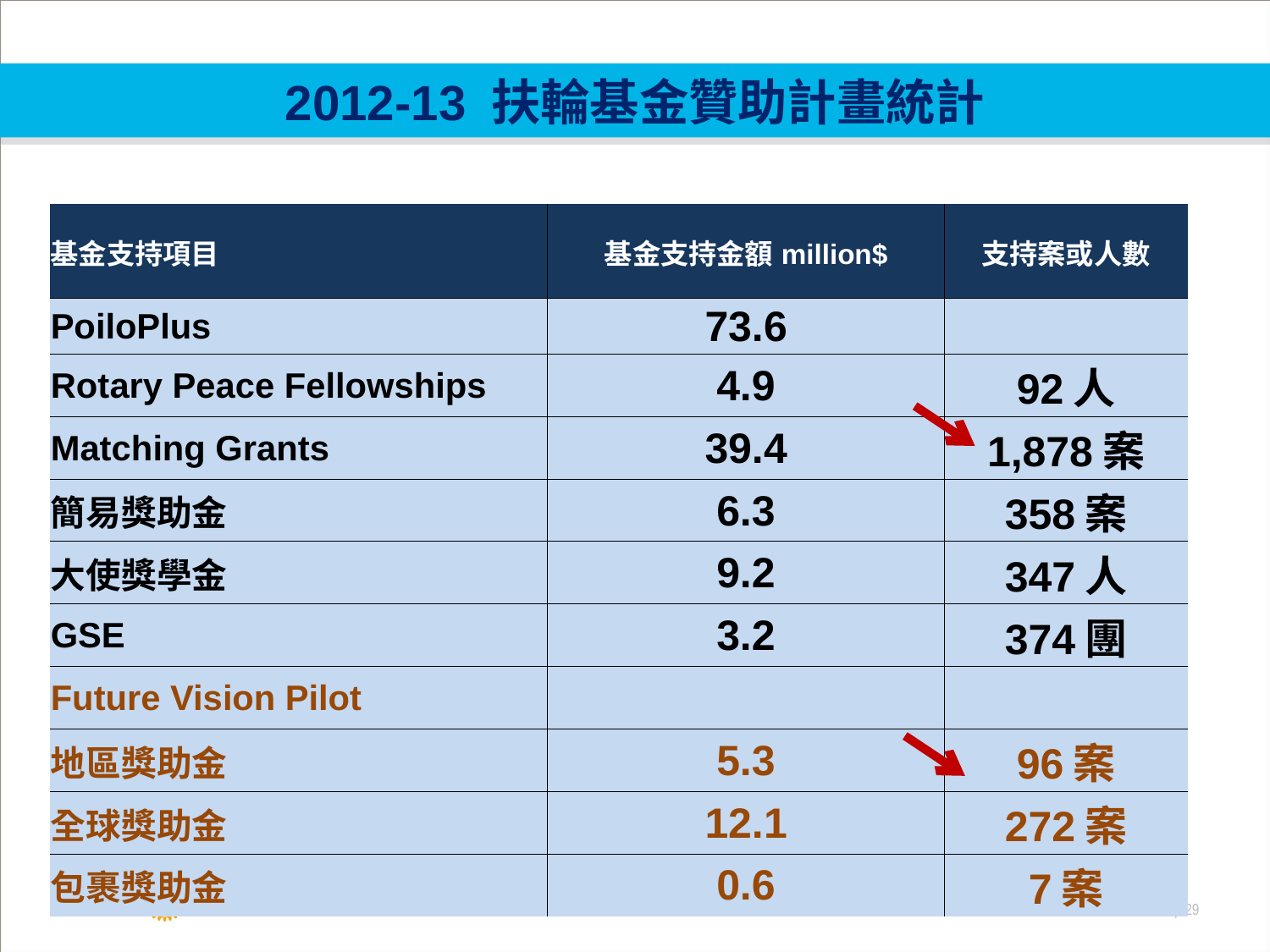

2012-13 扶輪基金贊助計畫統計
| 基金支持項目 | 基金支持金額million$ | 支持案或人數 |
| --- | --- | --- |
| PoiloPlus | 73.6 |  |
| Rotary Peace Fellowships | 4.9 | 92人 |
| Matching Grants | 39.4 | 1,878案 |
| 簡易獎助金 | 6.3 | 358案 |
| 大使獎學金 | 9.2 | 347人 |
| GSE | 3.2 | 374團 |
| Future Vision Pilot |  |  |
| 地區獎助金 | 5.3 | 96案 |
| 全球獎助金 | 12.1 | 272案 |
| 包裹獎助金 | 0.6 | 7案 |